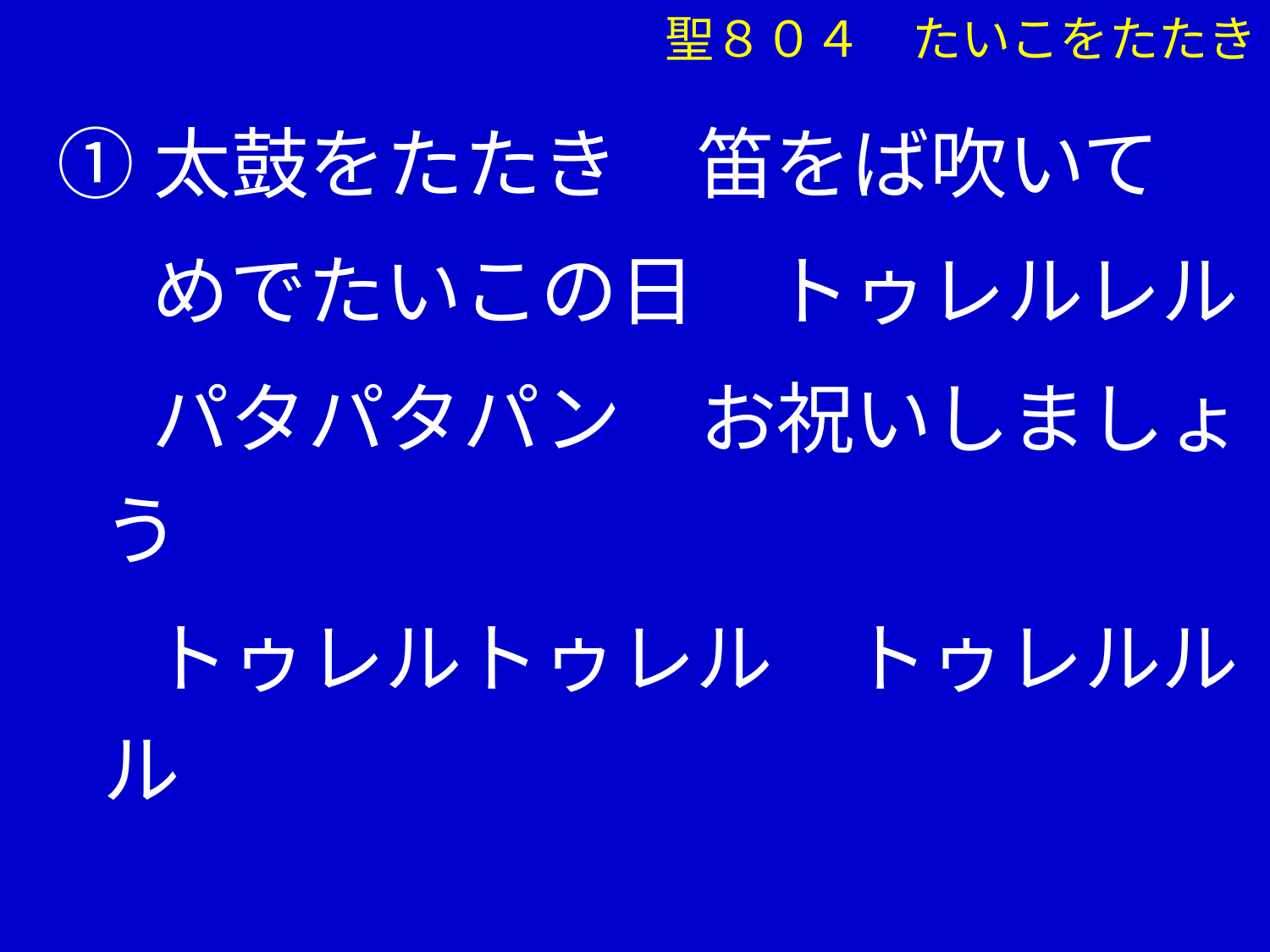

聖８０４　たいこをたたき
①太鼓をたたき　笛をば吹いて
　 めでたいこの日　トゥレルレル
　 パタパタパン　お祝いしましょう
　 トゥレルトゥレル　トゥレルルル